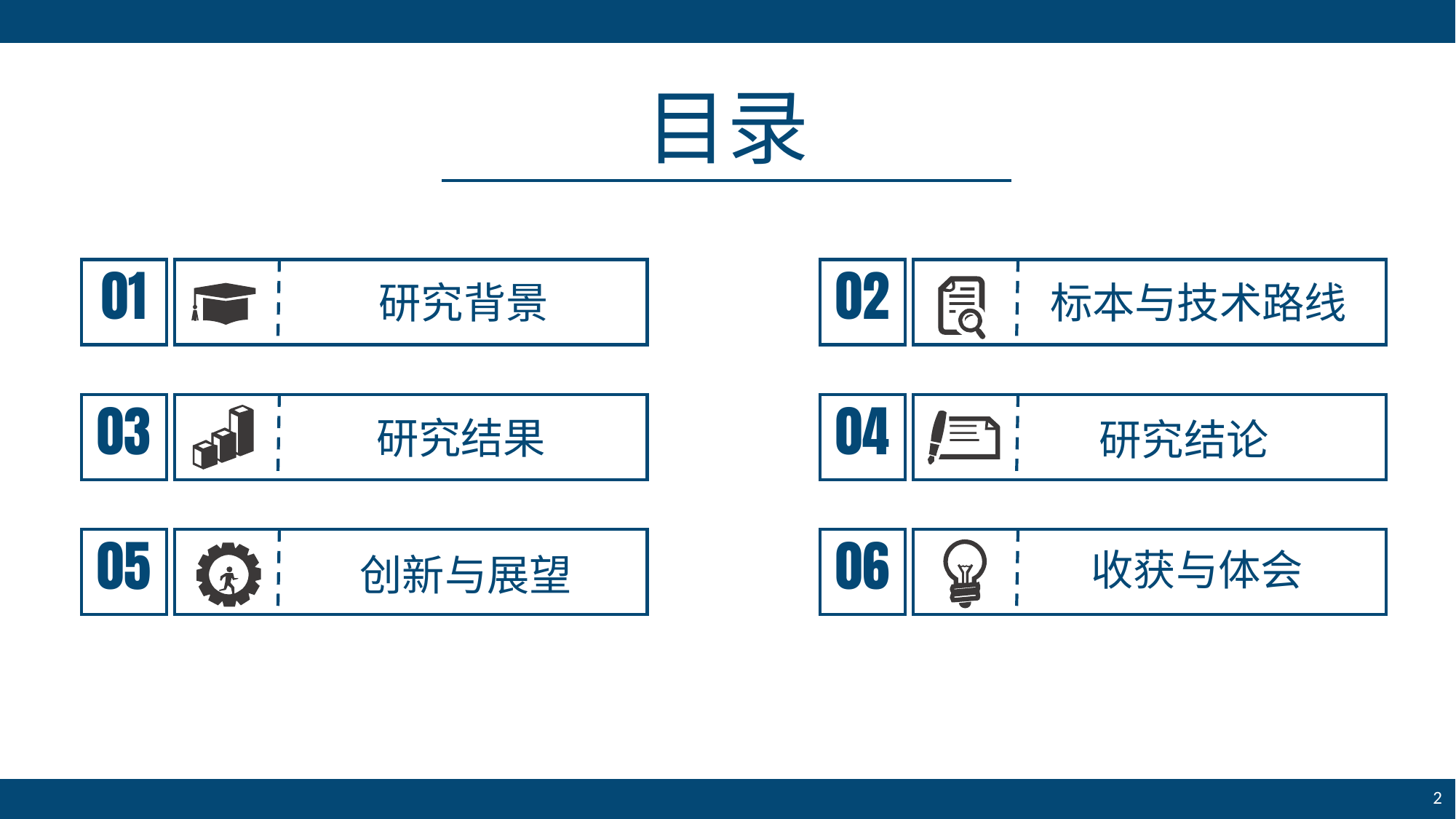

目录
01

研究背景

02

标本与技术路线

03

研究结果

04

研究结论

05

创新与展望

06

收获与体会

2